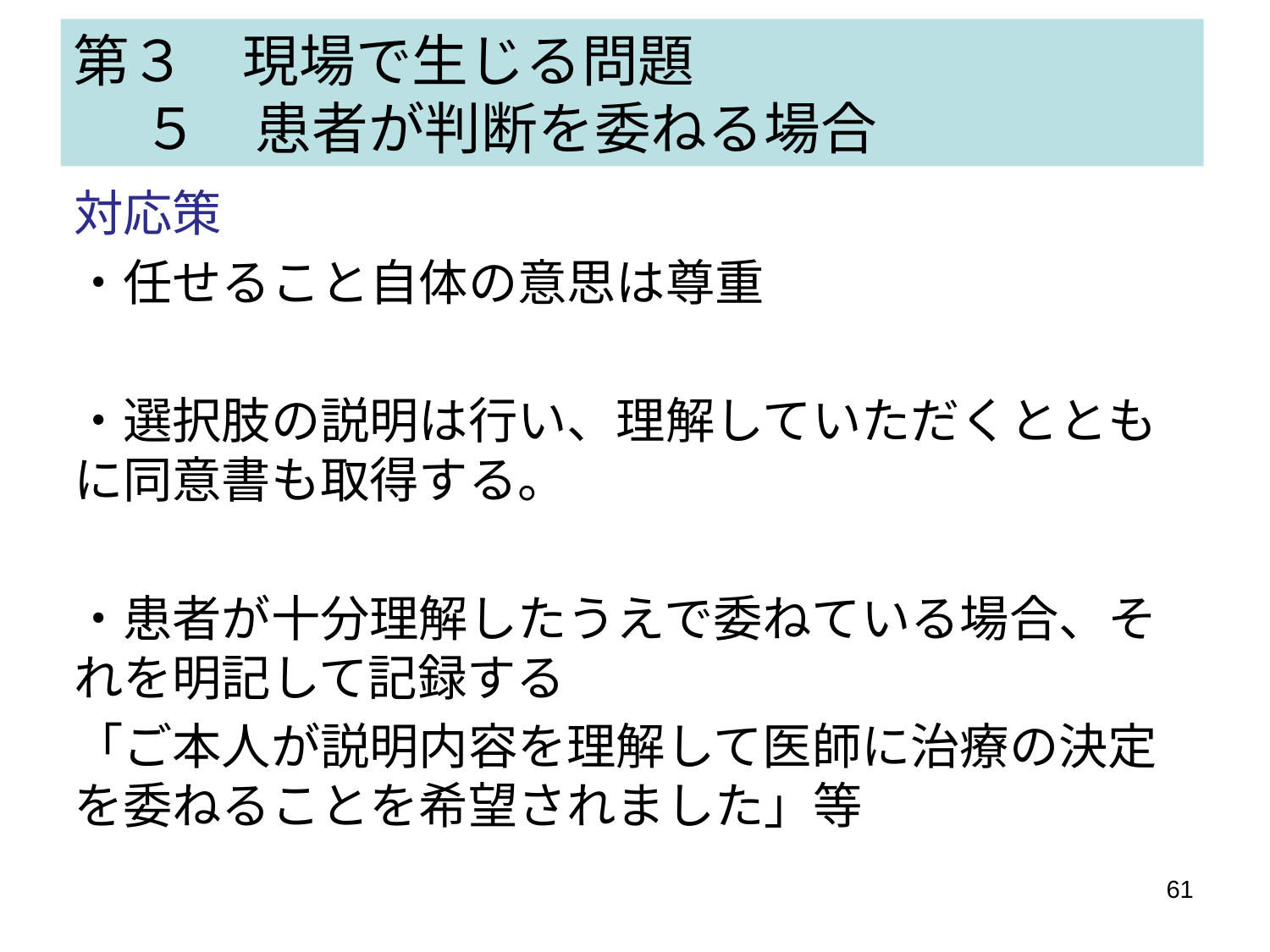

# 第３　現場で生じる問題 　 ５　患者が判断を委ねる場合
対応策
・任せること自体の意思は尊重

・選択肢の説明は行い、理解していただくとともに同意書も取得する。

・患者が十分理解したうえで委ねている場合、それを明記して記録する
「ご本人が説明内容を理解して医師に治療の決定を委ねることを希望されました」等

61